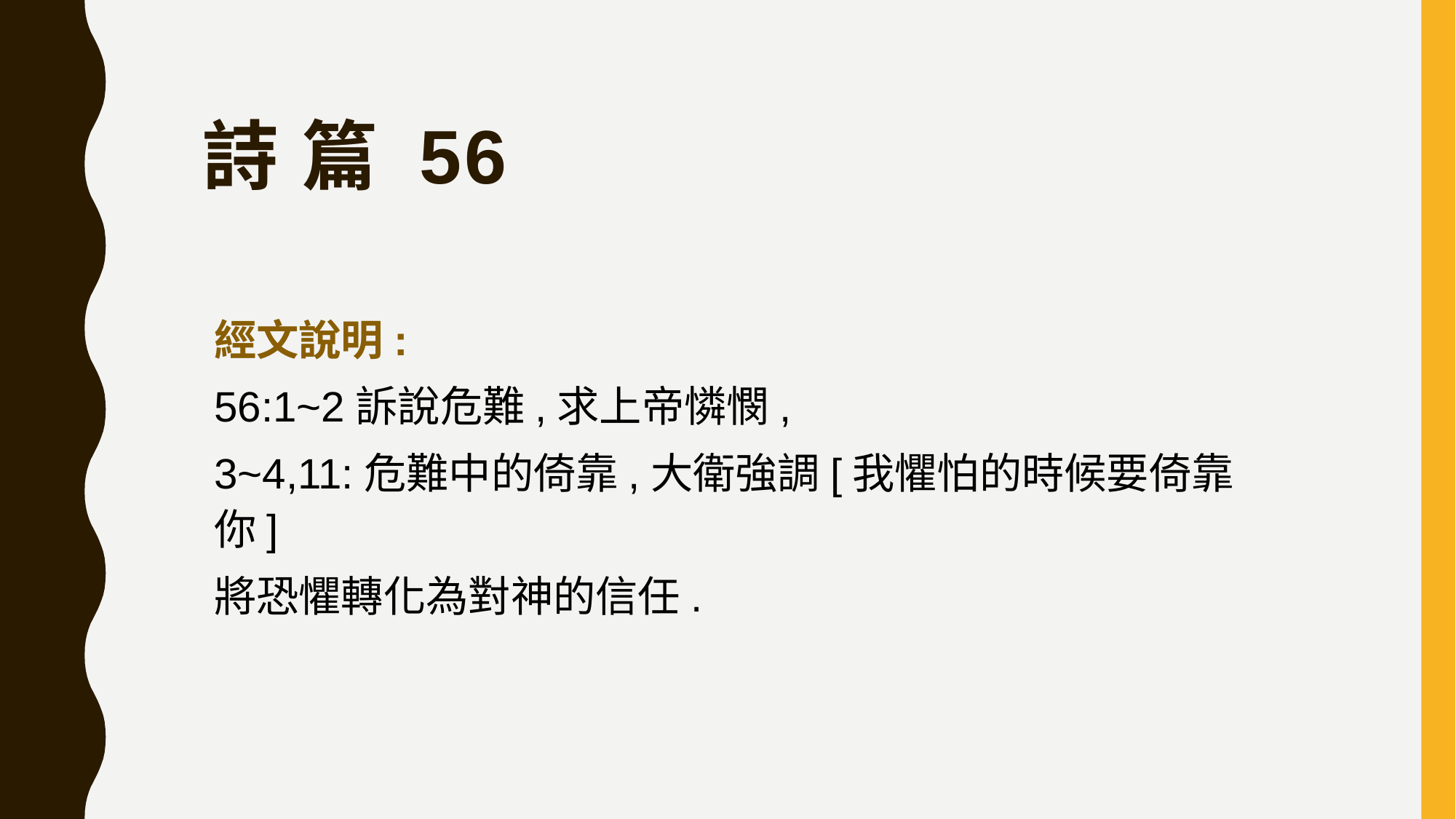

# 詩 篇 56
經文說明:
56:1~2訴說危難,求上帝憐憫,
3~4,11:危難中的倚靠,大衛強調[我懼怕的時候要倚靠你]
將恐懼轉化為對神的信任.